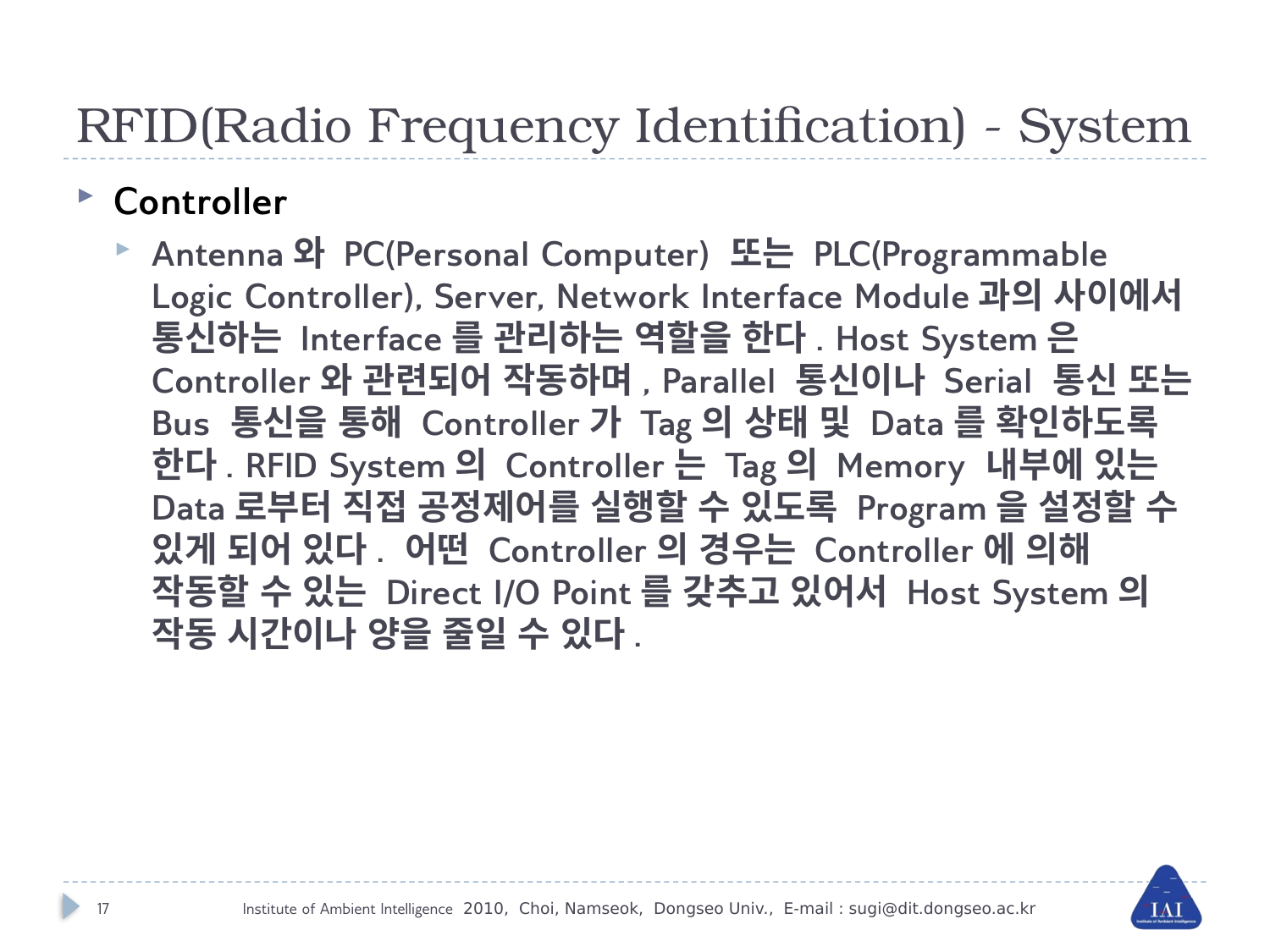

# RFID(Radio Frequency Identification) - System
Controller
Antenna와 PC(Personal Computer) 또는 PLC(Programmable Logic Controller), Server, Network Interface Module과의 사이에서 통신하는 Interface를 관리하는 역할을 한다. Host System은 Controller와 관련되어 작동하며, Parallel 통신이나 Serial 통신 또는 Bus 통신을 통해 Controller가 Tag의 상태 및 Data를 확인하도록 한다. RFID System의 Controller는 Tag의 Memory 내부에 있는 Data로부터 직접 공정제어를 실행할 수 있도록 Program을 설정할 수 있게 되어 있다. 어떤 Controller의 경우는 Controller에 의해 작동할 수 있는 Direct I/O Point를 갖추고 있어서 Host System의 작동 시간이나 양을 줄일 수 있다.